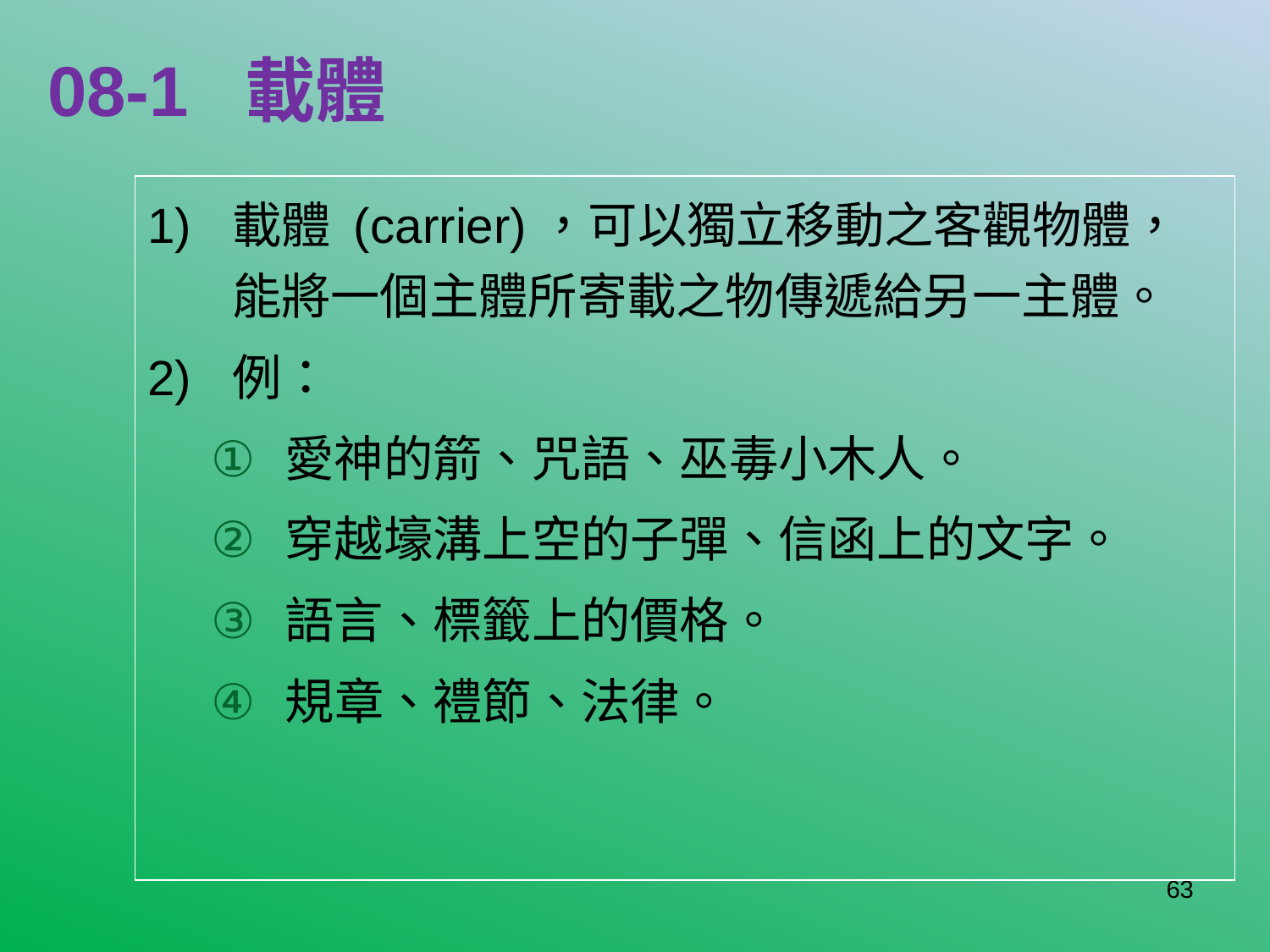

# 08-1  載體
載體 (carrier)，可以獨立移動之客觀物體，能將一個主體所寄載之物傳遞給另一主體。
例：
愛神的箭、咒語、巫毒小木人。
穿越壕溝上空的子彈、信函上的文字。
語言、標籤上的價格。
規章、禮節、法律。
63